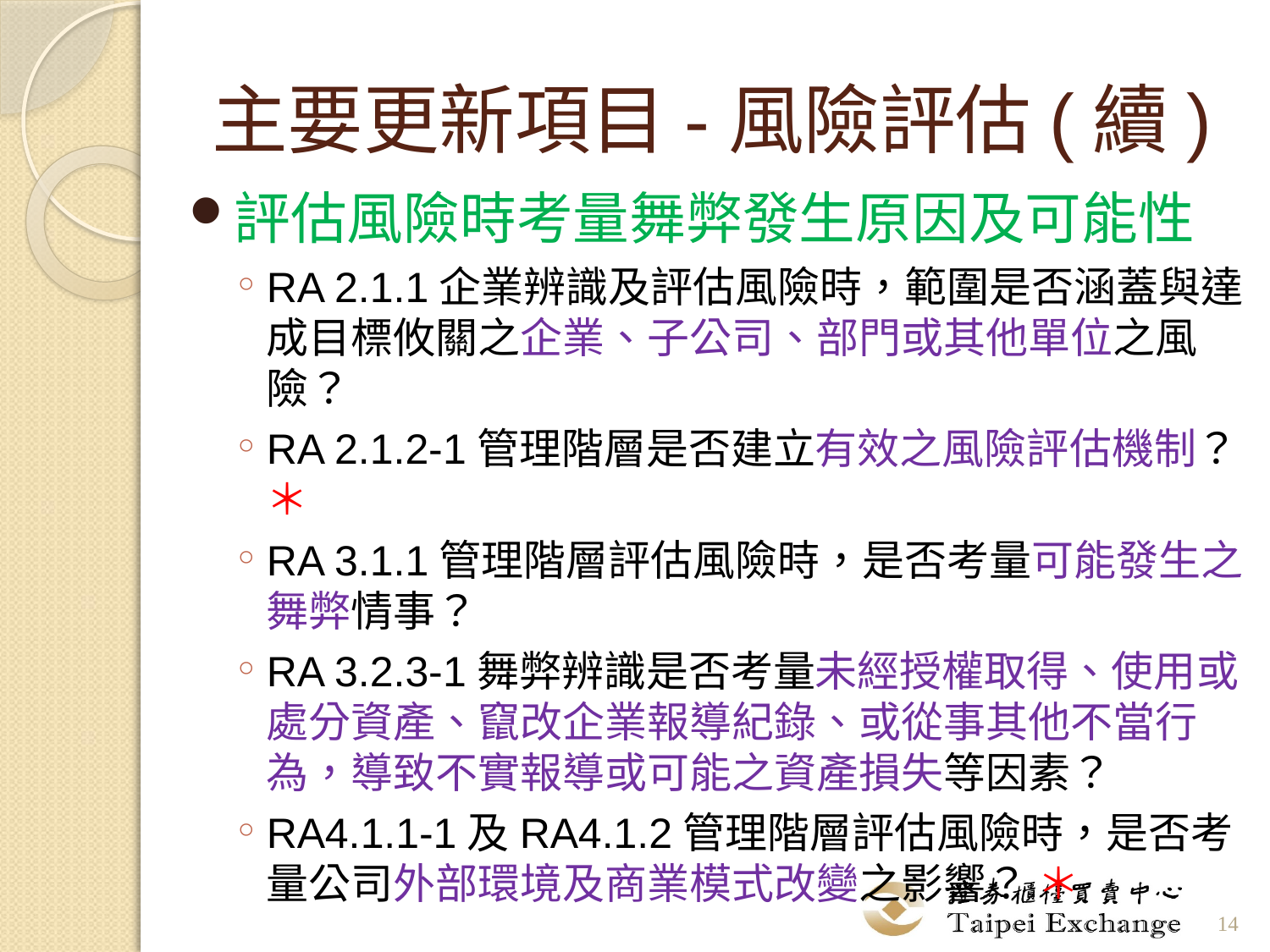

# 主要更新項目-風險評估(續)
評估風險時考量舞弊發生原因及可能性
RA 2.1.1企業辨識及評估風險時，範圍是否涵蓋與達成目標攸關之企業、子公司、部門或其他單位之風險？
RA 2.1.2-1管理階層是否建立有效之風險評估機制？＊
RA 3.1.1管理階層評估風險時，是否考量可能發生之舞弊情事？
RA 3.2.3-1舞弊辨識是否考量未經授權取得、使用或處分資產、竄改企業報導紀錄、或從事其他不當行為，導致不實報導或可能之資產損失等因素？
RA4.1.1-1及RA4.1.2管理階層評估風險時，是否考量公司外部環境及商業模式改變之影響？ ＊

14